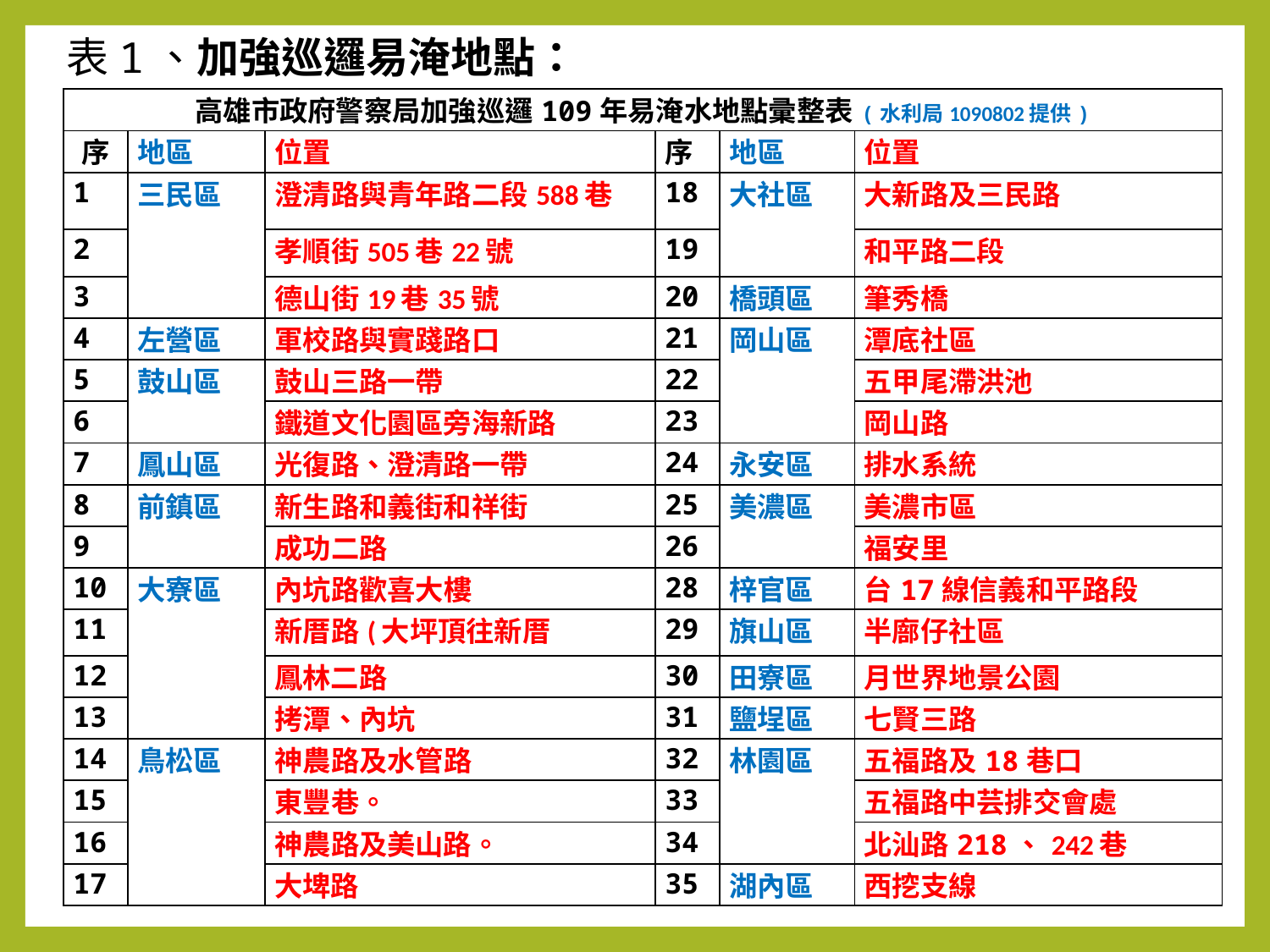

表1、加強巡邏易淹地點：
| 高雄市政府警察局加強巡邏109年易淹水地點彚整表(水利局1090802提供) |  |  |  |  |  |
| --- | --- | --- | --- | --- | --- |
| 序 | 地區 | 位置 | 序 | 地區 | 位置 |
| 1 | 三民區 | 澄清路與青年路二段588巷 | 18 | 大社區 | 大新路及三民路 |
| 2 |  | 孝順街505巷22號 | 19 |  | 和平路二段 |
| 3 |  | 德山街19巷35號 | 20 | 橋頭區 | 筆秀橋 |
| 4 | 左營區 | 軍校路與實踐路口 | 21 | 岡山區 | 潭底社區 |
| 5 | 鼓山區 | 鼓山三路一帶 | 22 |  | 五甲尾滯洪池 |
| 6 |  | 鐵道文化園區旁海新路 | 23 |  | 岡山路 |
| 7 | 鳳山區 | 光復路、澄清路一帶 | 24 | 永安區 | 排水系統 |
| 8 | 前鎮區 | 新生路和義街和祥街 | 25 | 美濃區 | 美濃市區 |
| 9 |  | 成功二路 | 26 |  | 福安里 |
| 10 | 大寮區 | 內坑路歡喜大樓 | 28 | 梓官區 | 台17線信義和平路段 |
| 11 |  | 新厝路(大坪頂往新厝 | 29 | 旗山區 | 半廍仔社區 |
| 12 |  | 鳳林二路 | 30 | 田寮區 | 月世界地景公園 |
| 13 |  | 拷潭、內坑 | 31 | 鹽埕區 | 七賢三路 |
| 14 | 鳥松區 | 神農路及水管路 | 32 | 林園區 | 五福路及18巷口 |
| 15 |  | 東豐巷。 | 33 |  | 五福路中芸排交會處 |
| 16 |  | 神農路及美山路。 | 34 |  | 北汕路218、242巷 |
| 17 |  | 大埤路 | 35 | 湖內區 | 西挖支線 |